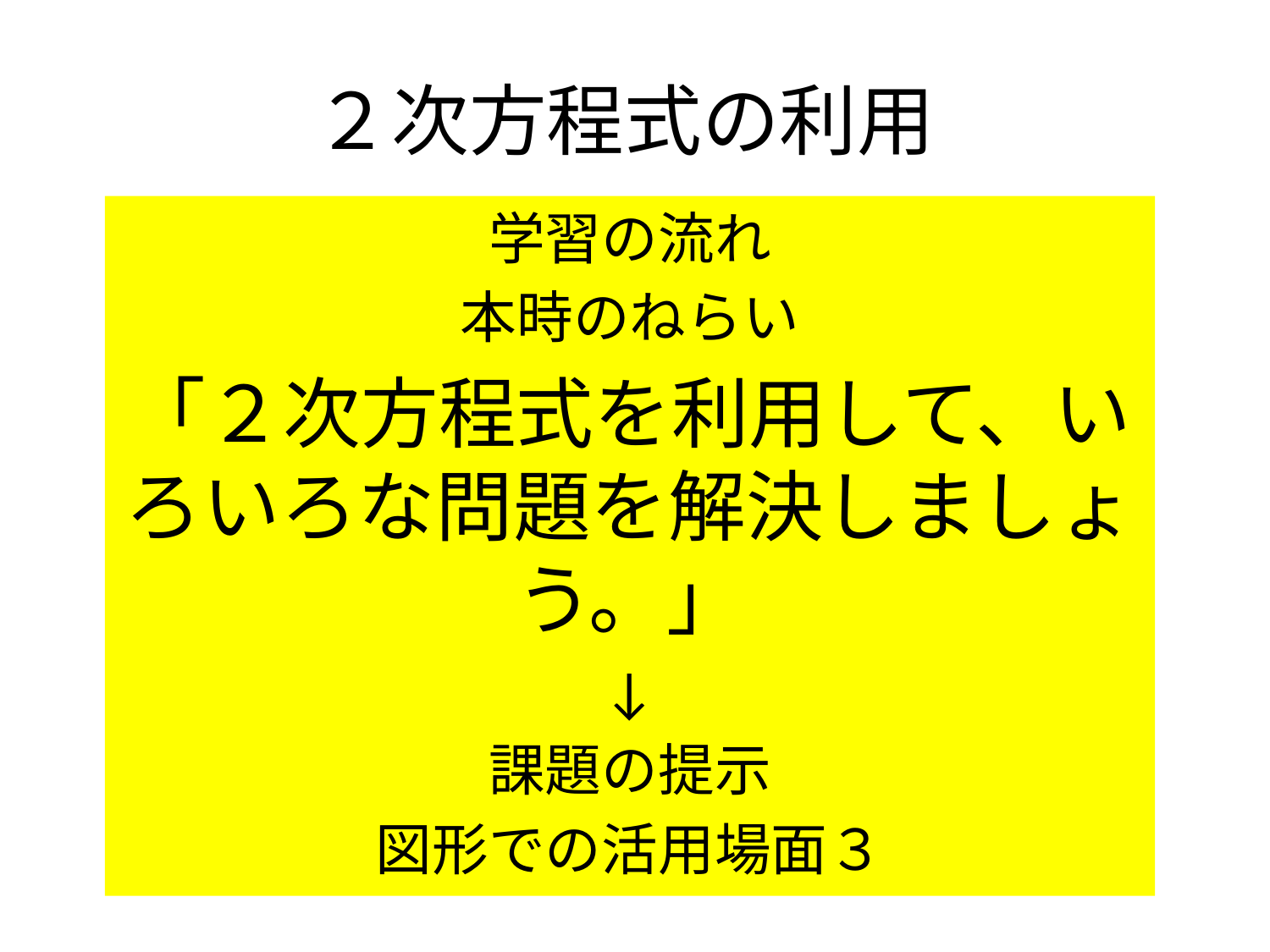

# ２次方程式の利用
学習の流れ
本時のねらい
「２次方程式を利用して、いろいろな問題を解決しましょう。」
↓
課題の提示
図形での活用場面３